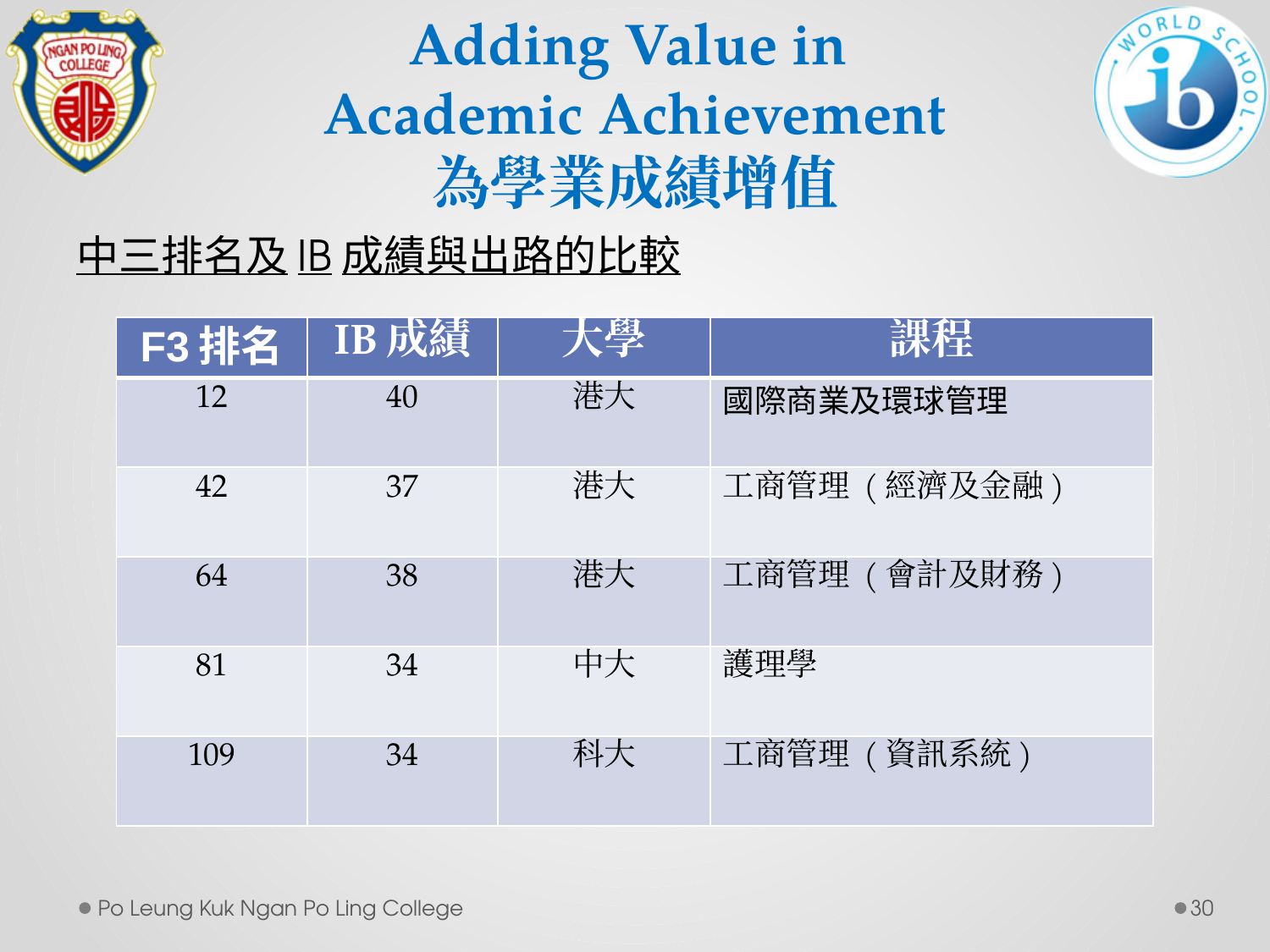

# Adding Value in Academic Achievement 為學業成績增值
中三排名及IB成績與出路的比較
| F3排名 | IB成績 | 大學 | 課程 |
| --- | --- | --- | --- |
| 12 | 40 | 港大 | 國際商業及環球管理 |
| 42 | 37 | 港大 | 工商管理 (經濟及金融) |
| 64 | 38 | 港大 | 工商管理 (會計及財務) |
| 81 | 34 | 中大 | 護理學 |
| 109 | 34 | 科大 | 工商管理 (資訊系統) |
Po Leung Kuk Ngan Po Ling College
30